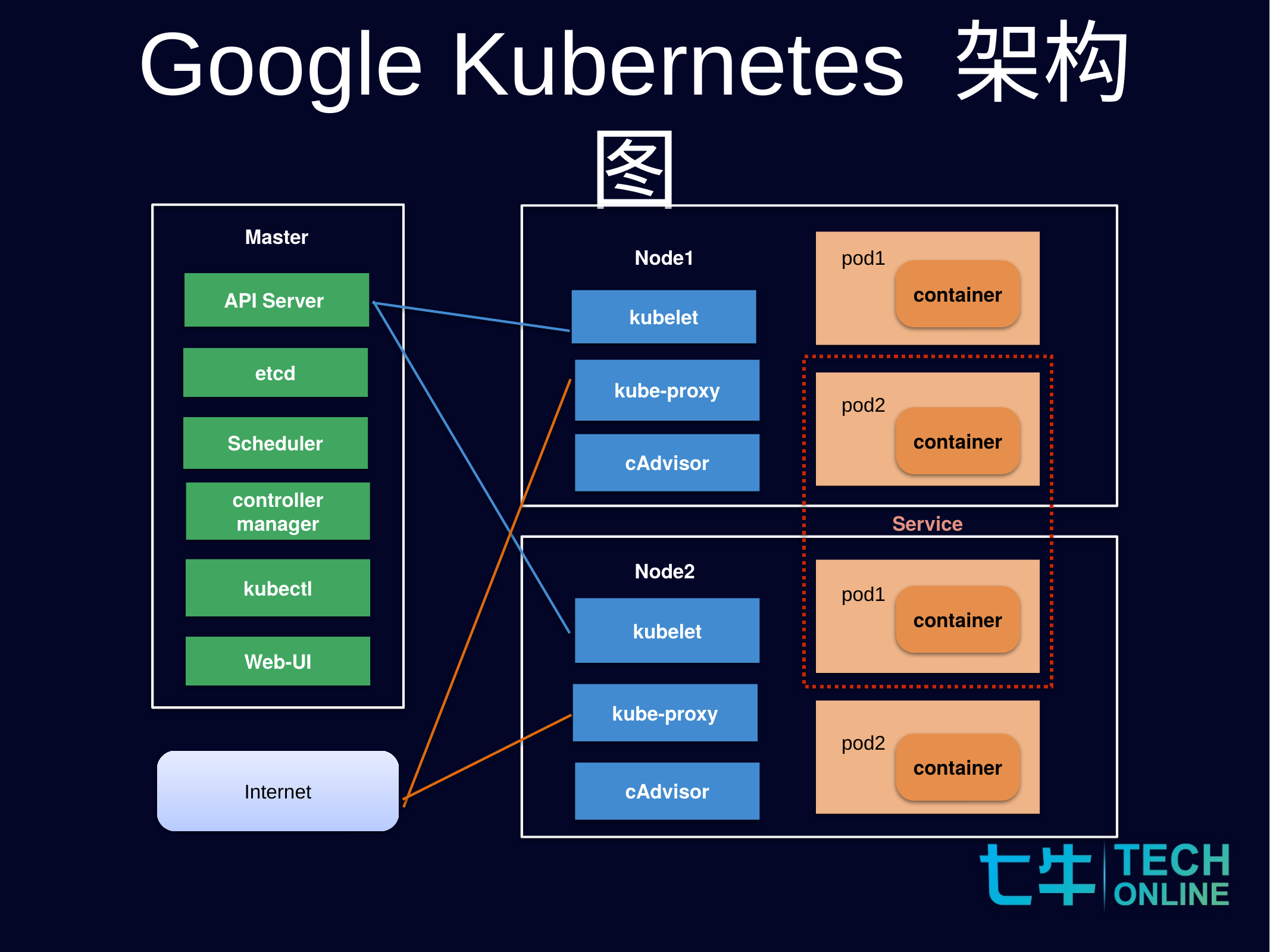

Google Kubernetes 架构图

Master

Node1
pod1
container
API Server
kubelet

etcd

kube-proxy

pod2
container
Scheduler
cAdvisor
controller manager
Service

Node2
kubectl

pod1
container
kubelet
Web-UI
kube-proxy

pod2
container
Internet
cAdvisor